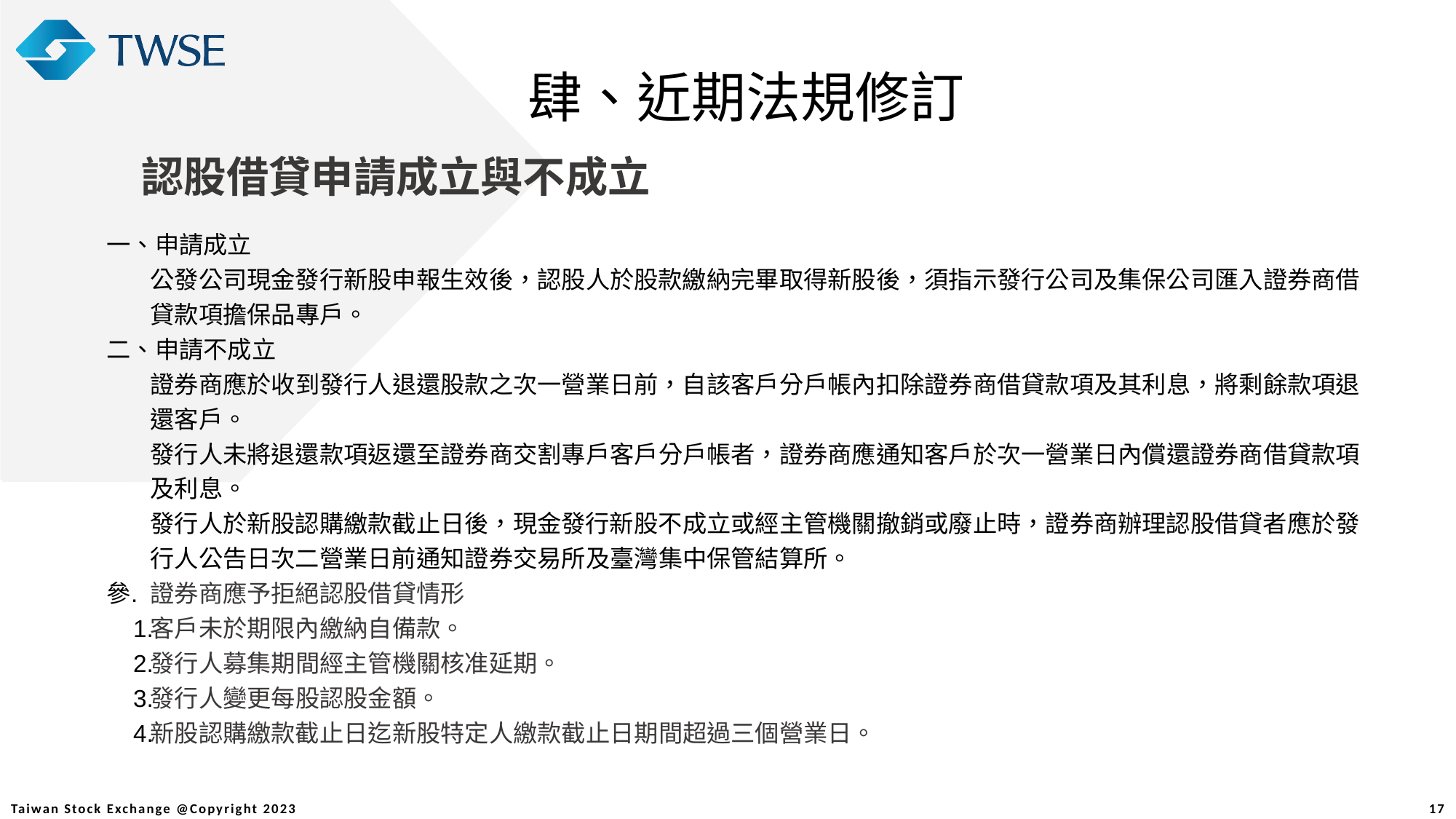

肆、近期法規修訂
認股借貸申請成立與不成立
一、申請成立
公發公司現金發行新股申報生效後，認股人於股款繳納完畢取得新股後，須指示發行公司及集保公司匯入證券商借貸款項擔保品專戶。
二、申請不成立
證券商應於收到發行人退還股款之次一營業日前，自該客戶分戶帳內扣除證券商借貸款項及其利息，將剩餘款項退還客戶。
發行人未將退還款項返還至證券商交割專戶客戶分戶帳者，證券商應通知客戶於次一營業日內償還證券商借貸款項及利息。
發行人於新股認購繳款截止日後，現金發行新股不成立或經主管機關撤銷或廢止時，證券商辦理認股借貸者應於發行人公告日次二營業日前通知證券交易所及臺灣集中保管結算所。
證券商應予拒絕認股借貸情形
客戶未於期限內繳納自備款。
發行人募集期間經主管機關核准延期。
發行人變更每股認股金額。
新股認購繳款截止日迄新股特定人繳款截止日期間超過三個營業日。

17